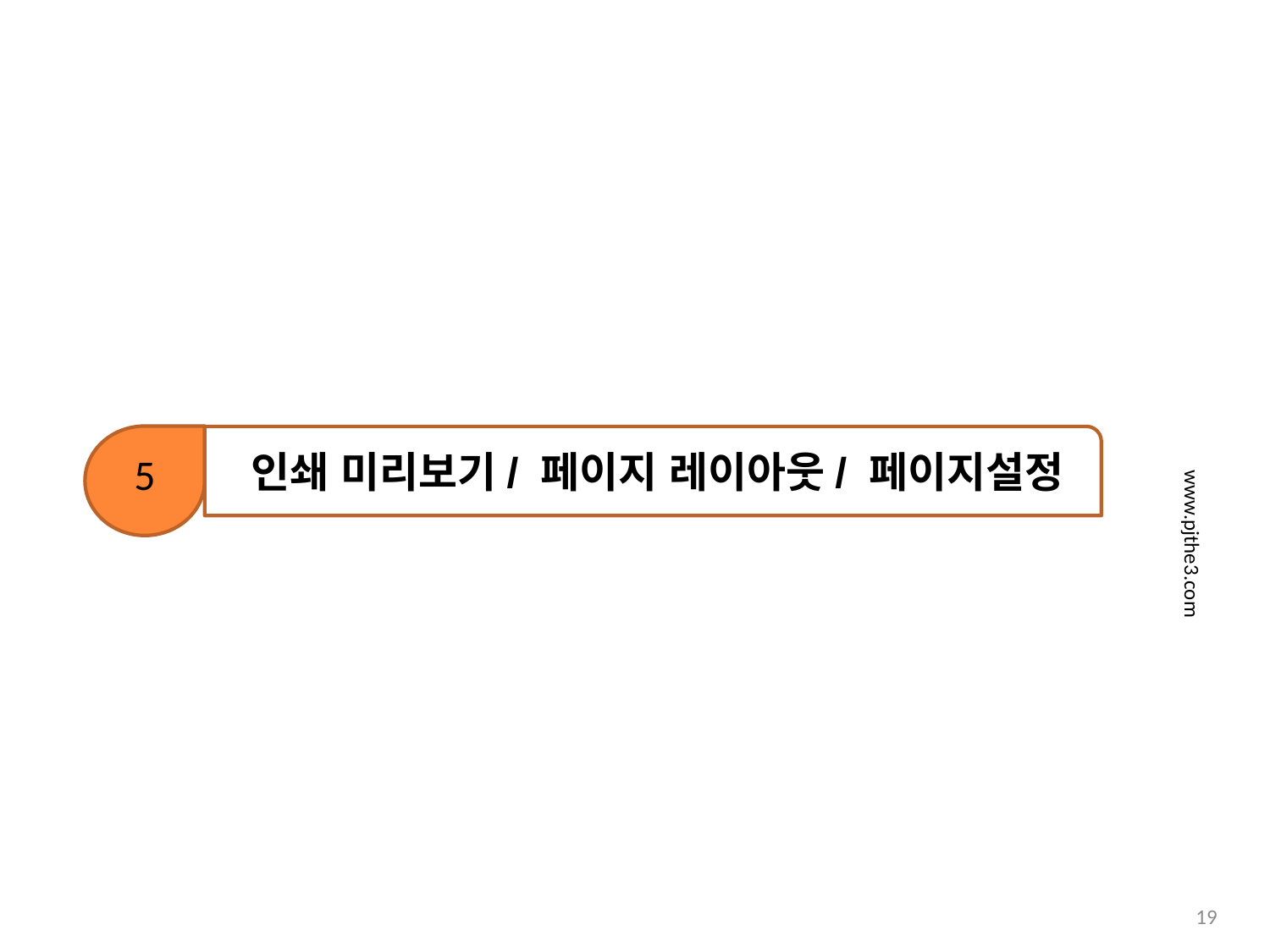

5
  인쇄 미리보기/ 페이지 레이아웃/ 페이지설정
www.pjthe3.com
19